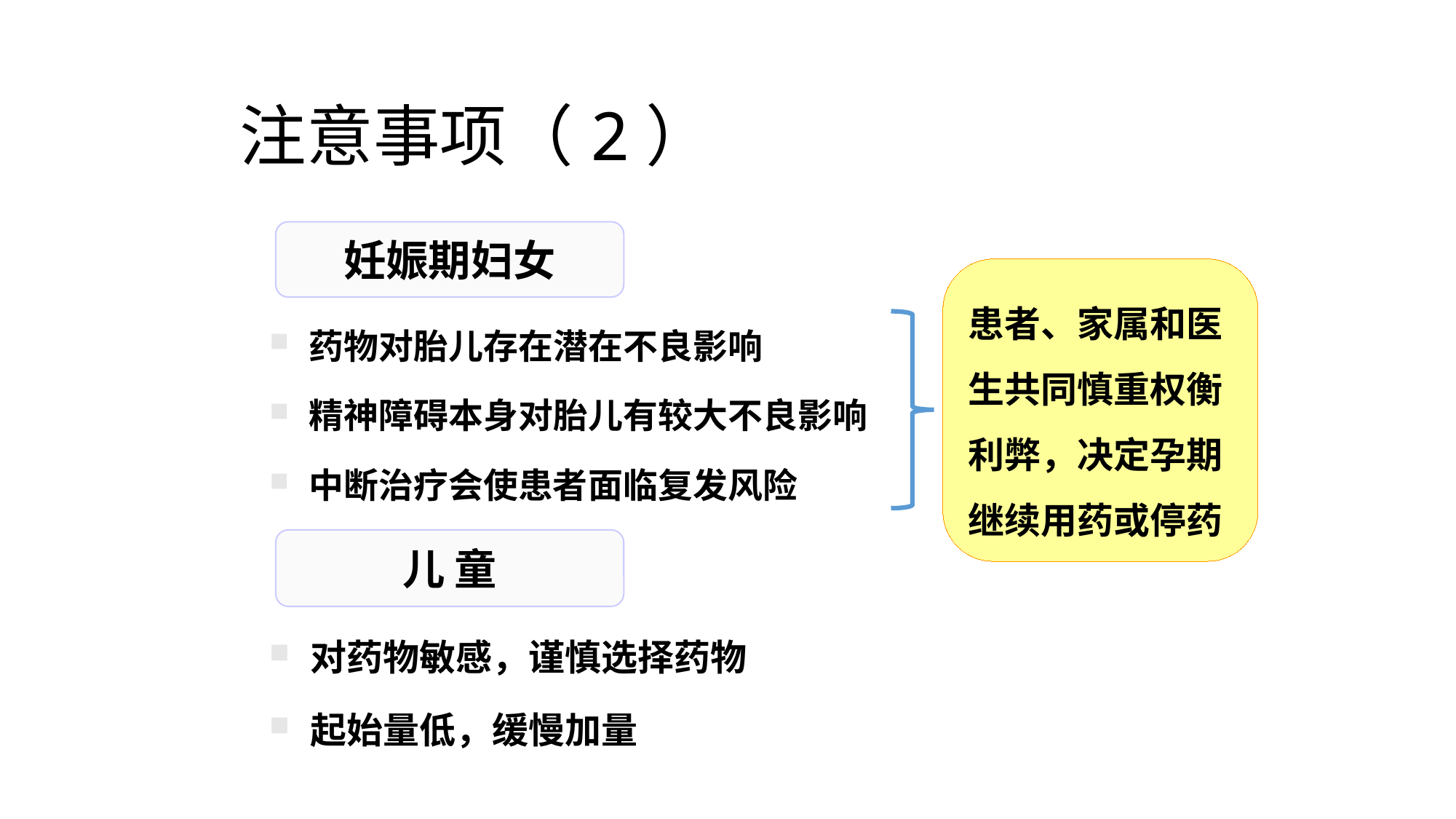

# 注意事项（2）
妊娠期妇女
患者、家属和医生共同慎重权衡利弊，决定孕期继续用药或停药
药物对胎儿存在潜在不良影响
精神障碍本身对胎儿有较大不良影响
中断治疗会使患者面临复发风险

儿 童
对药物敏感，谨慎选择药物
起始量低，缓慢加量